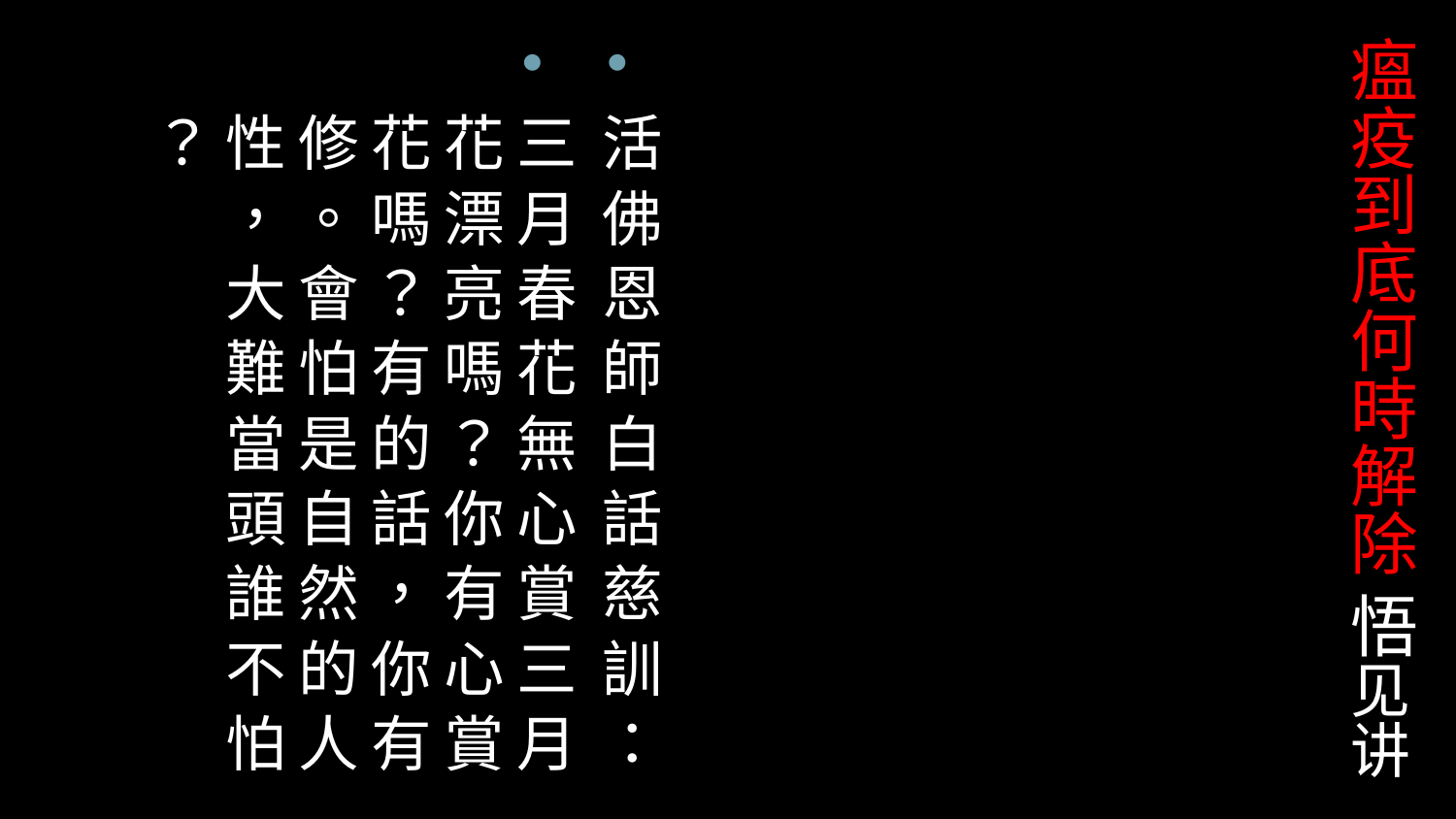

# 瘟疫到底何時解除 悟见讲
活 佛 恩 師 白 話 慈 訓 ：
三 月 春 花 無 心 賞 三 月 花 漂 亮 嗎 ？ 你 有 心 賞 花 嗎 ？ 有 的 話 ， 你 有 修 。 會 怕 是 自 然 的 人 性 ， 大 難 當 頭 誰 不 怕 ？